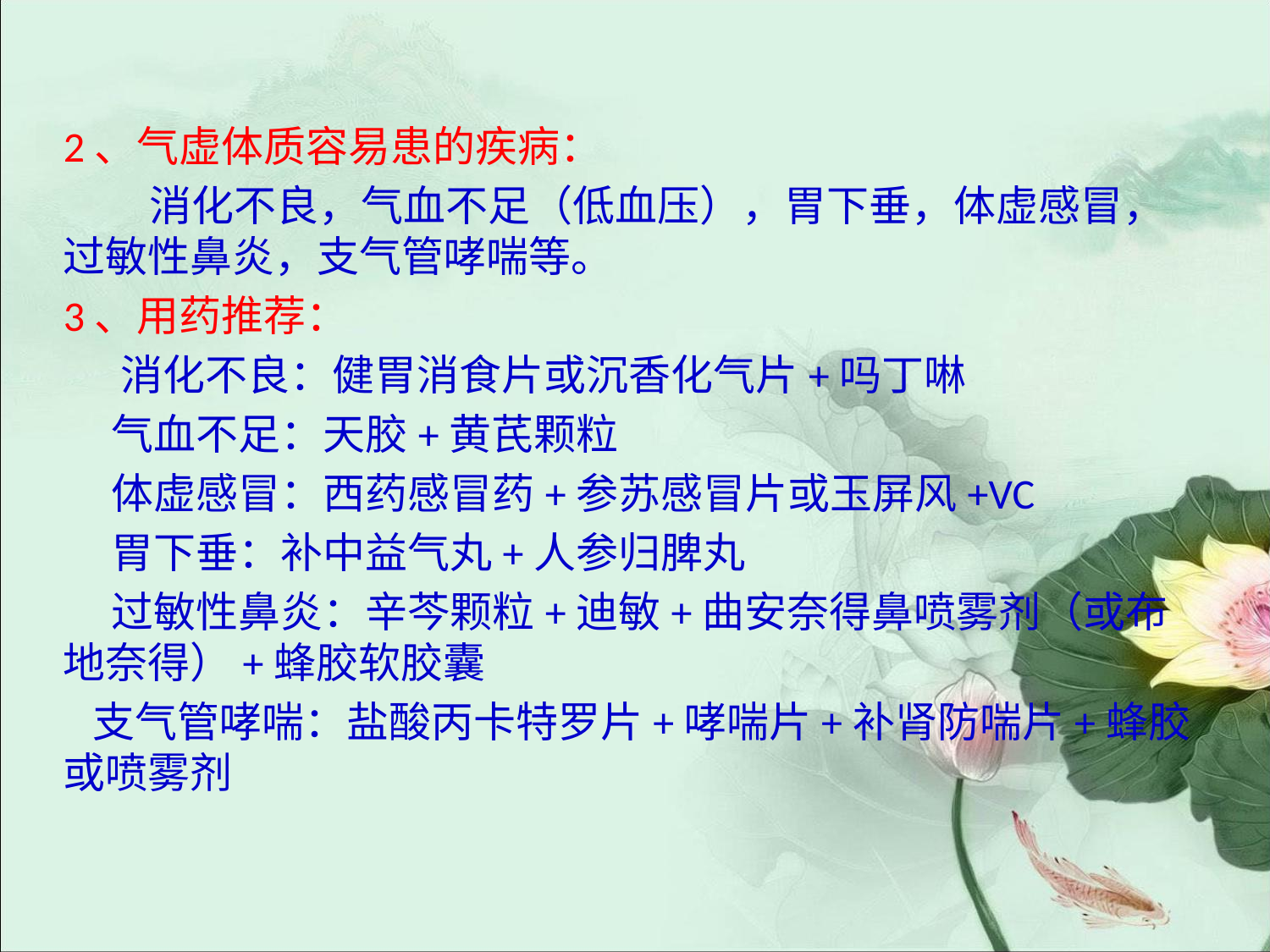

2、气虚体质容易患的疾病：
        消化不良，气血不足（低血压），胃下垂，体虚感冒，过敏性鼻炎，支气管哮喘等。
3、用药推荐：
     消化不良：健胃消食片或沉香化气片+吗丁啉
    气血不足：天胶+黄芪颗粒
    体虚感冒：西药感冒药+参苏感冒片或玉屏风+VC
    胃下垂：补中益气丸+人参归脾丸
    过敏性鼻炎：辛芩颗粒+迪敏+曲安奈得鼻喷雾剂（或布地奈得）+蜂胶软胶囊
  支气管哮喘：盐酸丙卡特罗片+哮喘片+补肾防喘片+蜂胶或喷雾剂